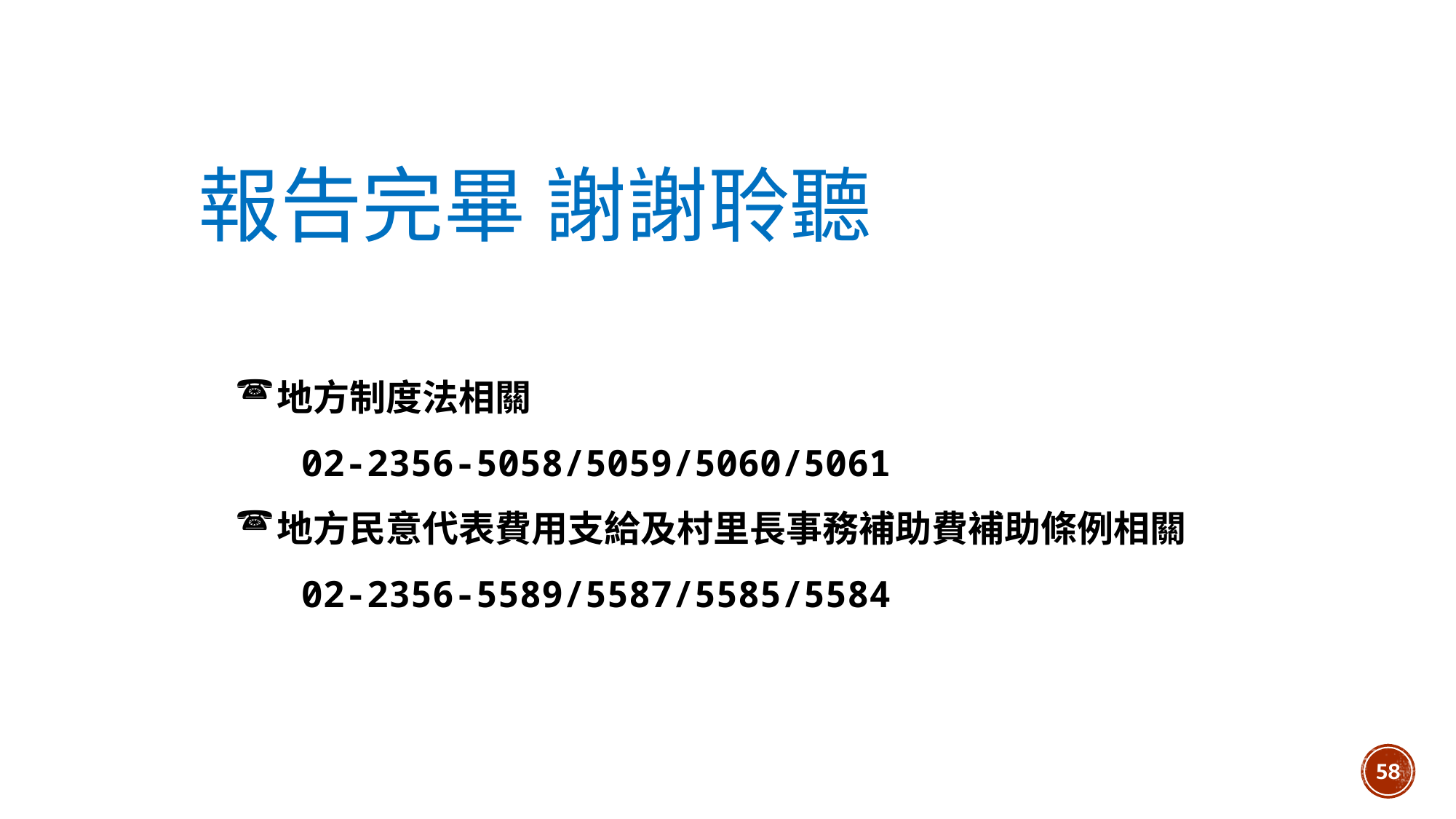

# 報告完畢 謝謝聆聽
地方制度法相關
   02-2356-5058/5059/5060/5061
地方民意代表費用支給及村里長事務補助費補助條例相關
   02-2356-5589/5587/5585/5584
58